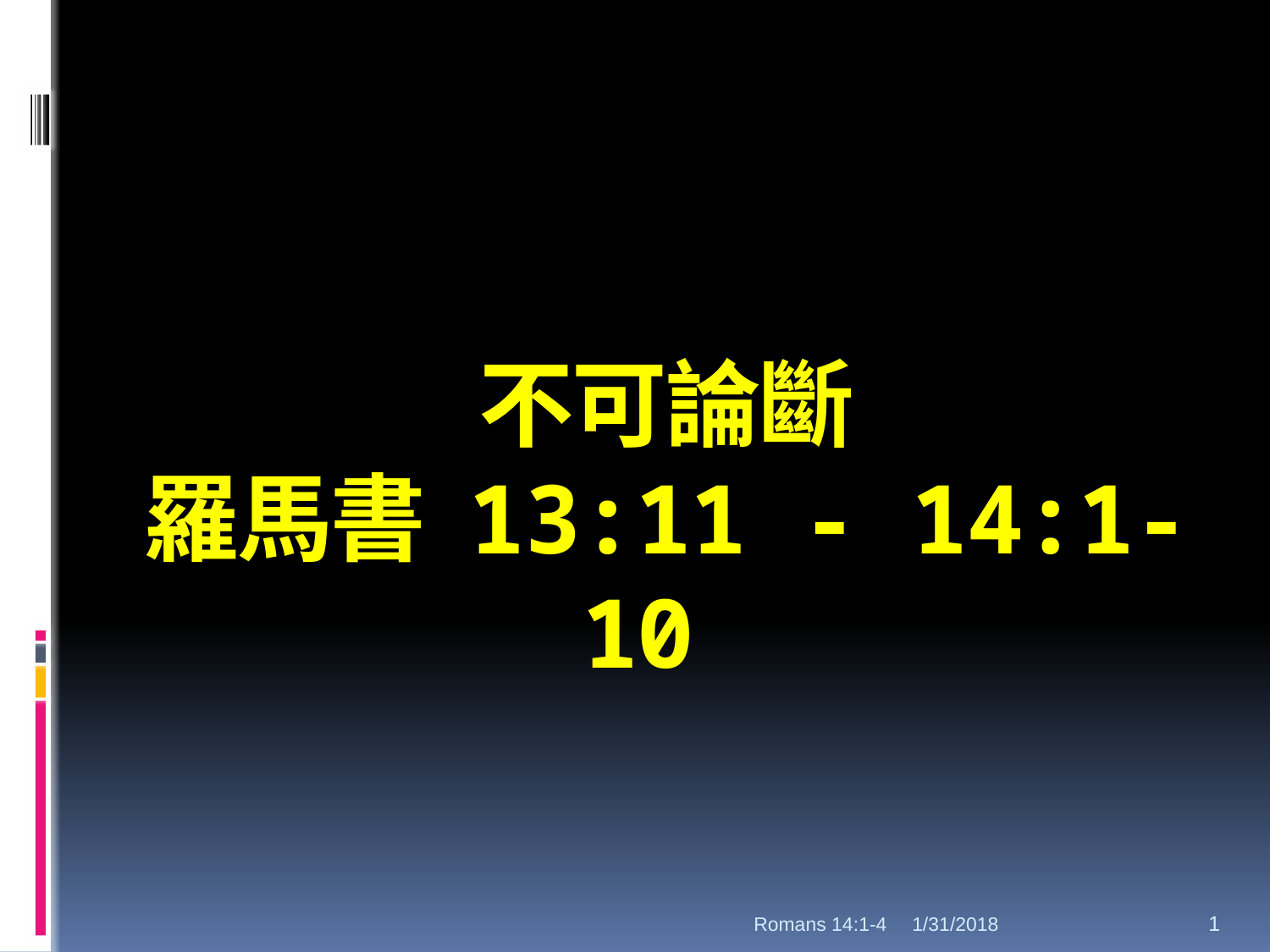

# 不可論斷 羅馬書 13:11 - 14:1-10

Romans 14:1-4
1/31/2018
1